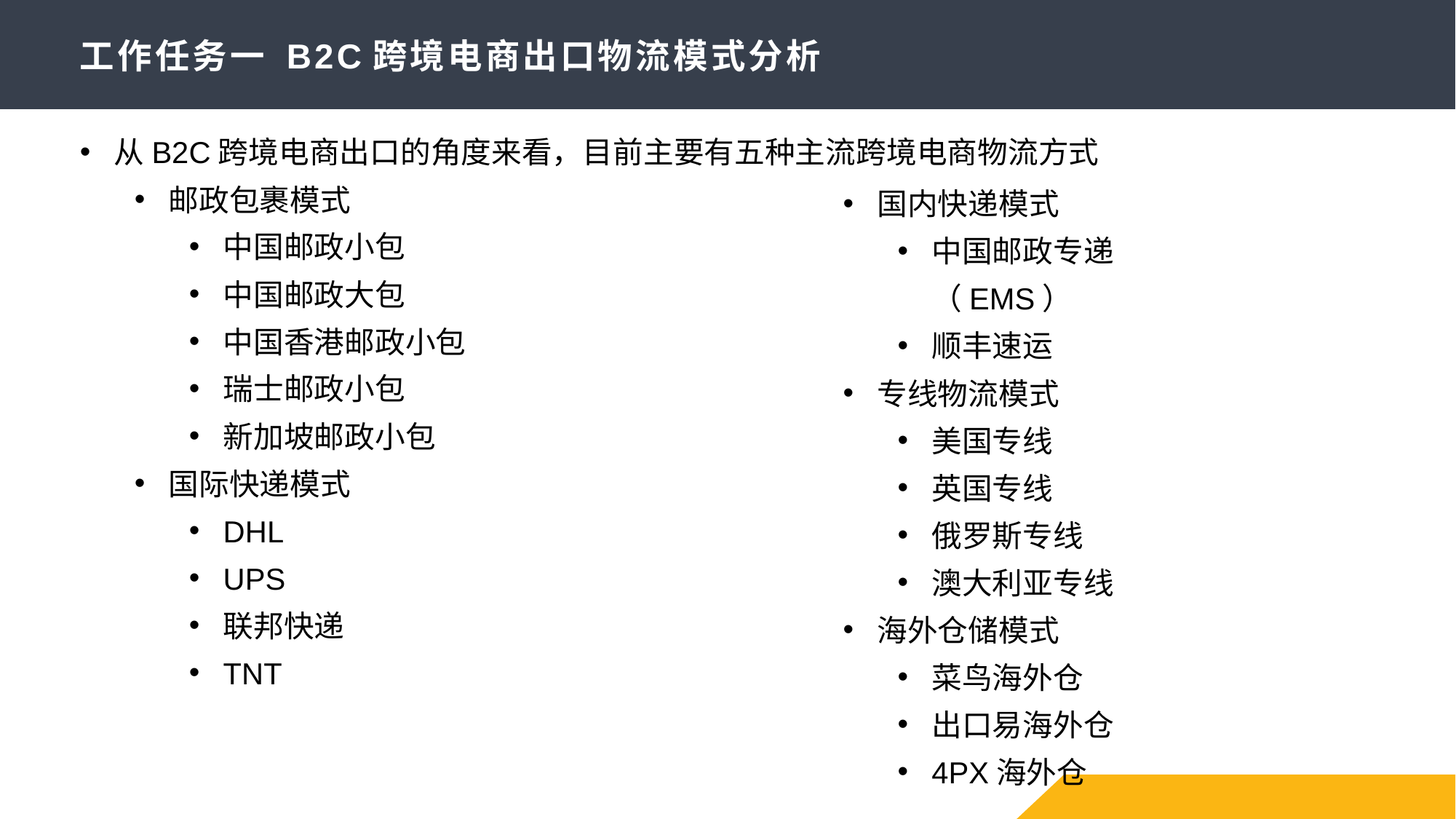

# 工作任务一 B2C跨境电商出口物流模式分析
从B2C跨境电商出口的角度来看，目前主要有五种主流跨境电商物流方式
邮政包裹模式
中国邮政小包
中国邮政大包
中国香港邮政小包
瑞士邮政小包
新加坡邮政小包
国际快递模式
DHL
UPS
联邦快递
TNT

国内快递模式
中国邮政专递（EMS）
顺丰速运
专线物流模式
美国专线
英国专线
俄罗斯专线
澳大利亚专线
海外仓储模式
菜鸟海外仓
出口易海外仓
4PX海外仓